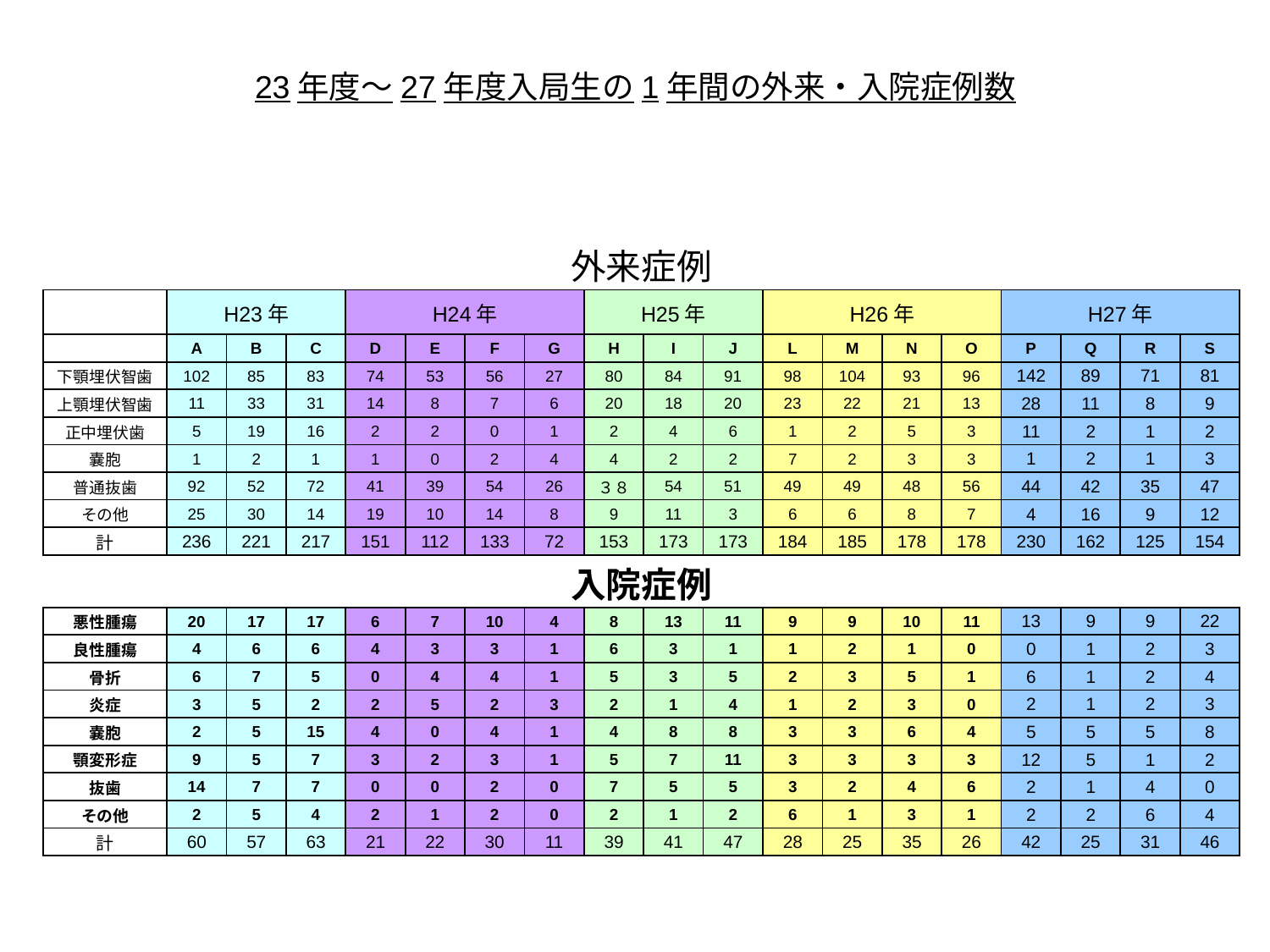

23年度〜27年度入局生の1年間の外来・入院症例数
| 外来症例 |  |  |  |  |  |  |  |  |  |  |  |  |  |  |  |  |  |  |
| --- | --- | --- | --- | --- | --- | --- | --- | --- | --- | --- | --- | --- | --- | --- | --- | --- | --- | --- |
|  | H23年 |  |  | H24年 |  |  |  | H25年 |  |  | H26年 |  |  |  | H27年 |  |  |  |
|  | A | B | C | D | E | F | G | H | I | J | L | M | N | O | P | Q | R | S |
| 下顎埋伏智歯 | 102 | 85 | 83 | 74 | 53 | 56 | 27 | 80 | 84 | 91 | 98 | 104 | 93 | 96 | 142 | 89 | 71 | 81 |
| 上顎埋伏智歯 | 11 | 33 | 31 | 14 | 8 | 7 | 6 | 20 | 18 | 20 | 23 | 22 | 21 | 13 | 28 | 11 | 8 | 9 |
| 正中埋伏歯 | 5 | 19 | 16 | 2 | 2 | 0 | 1 | 2 | 4 | 6 | 1 | 2 | 5 | 3 | 11 | 2 | 1 | 2 |
| 嚢胞 | 1 | 2 | 1 | 1 | 0 | 2 | 4 | 4 | 2 | 2 | 7 | 2 | 3 | 3 | 1 | 2 | 1 | 3 |
| 普通抜歯 | 92 | 52 | 72 | 41 | 39 | 54 | 26 | ３８ | 54 | 51 | 49 | 49 | 48 | 56 | 44 | 42 | 35 | 47 |
| その他 | 25 | 30 | 14 | 19 | 10 | 14 | 8 | 9 | 11 | 3 | 6 | 6 | 8 | 7 | 4 | 16 | 9 | 12 |
| 計 | 236 | 221 | 217 | 151 | 112 | 133 | 72 | 153 | 173 | 173 | 184 | 185 | 178 | 178 | 230 | 162 | 125 | 154 |
| 入院症例 |  |  |  |  |  |  |  |  |  |  |  |  |  |  |  |  |  |  |
| 悪性腫瘍 | 20 | 17 | 17 | 6 | 7 | 10 | 4 | 8 | 13 | 11 | 9 | 9 | 10 | 11 | 13 | 9 | 9 | 22 |
| 良性腫瘍 | 4 | 6 | 6 | 4 | 3 | 3 | 1 | 6 | 3 | 1 | 1 | 2 | 1 | 0 | 0 | 1 | 2 | 3 |
| 骨折 | 6 | 7 | 5 | 0 | 4 | 4 | 1 | 5 | 3 | 5 | 2 | 3 | 5 | 1 | 6 | 1 | 2 | 4 |
| 炎症 | 3 | 5 | 2 | 2 | 5 | 2 | 3 | 2 | 1 | 4 | 1 | 2 | 3 | 0 | 2 | 1 | 2 | 3 |
| 嚢胞 | 2 | 5 | 15 | 4 | 0 | 4 | 1 | 4 | 8 | 8 | 3 | 3 | 6 | 4 | 5 | 5 | 5 | 8 |
| 顎変形症 | 9 | 5 | 7 | 3 | 2 | 3 | 1 | 5 | 7 | 11 | 3 | 3 | 3 | 3 | 12 | 5 | 1 | 2 |
| 抜歯 | 14 | 7 | 7 | 0 | 0 | 2 | 0 | 7 | 5 | 5 | 3 | 2 | 4 | 6 | 2 | 1 | 4 | 0 |
| その他 | 2 | 5 | 4 | 2 | 1 | 2 | 0 | 2 | 1 | 2 | 6 | 1 | 3 | 1 | 2 | 2 | 6 | 4 |
| 計 | 60 | 57 | 63 | 21 | 22 | 30 | 11 | 39 | 41 | 47 | 28 | 25 | 35 | 26 | 42 | 25 | 31 | 46 |